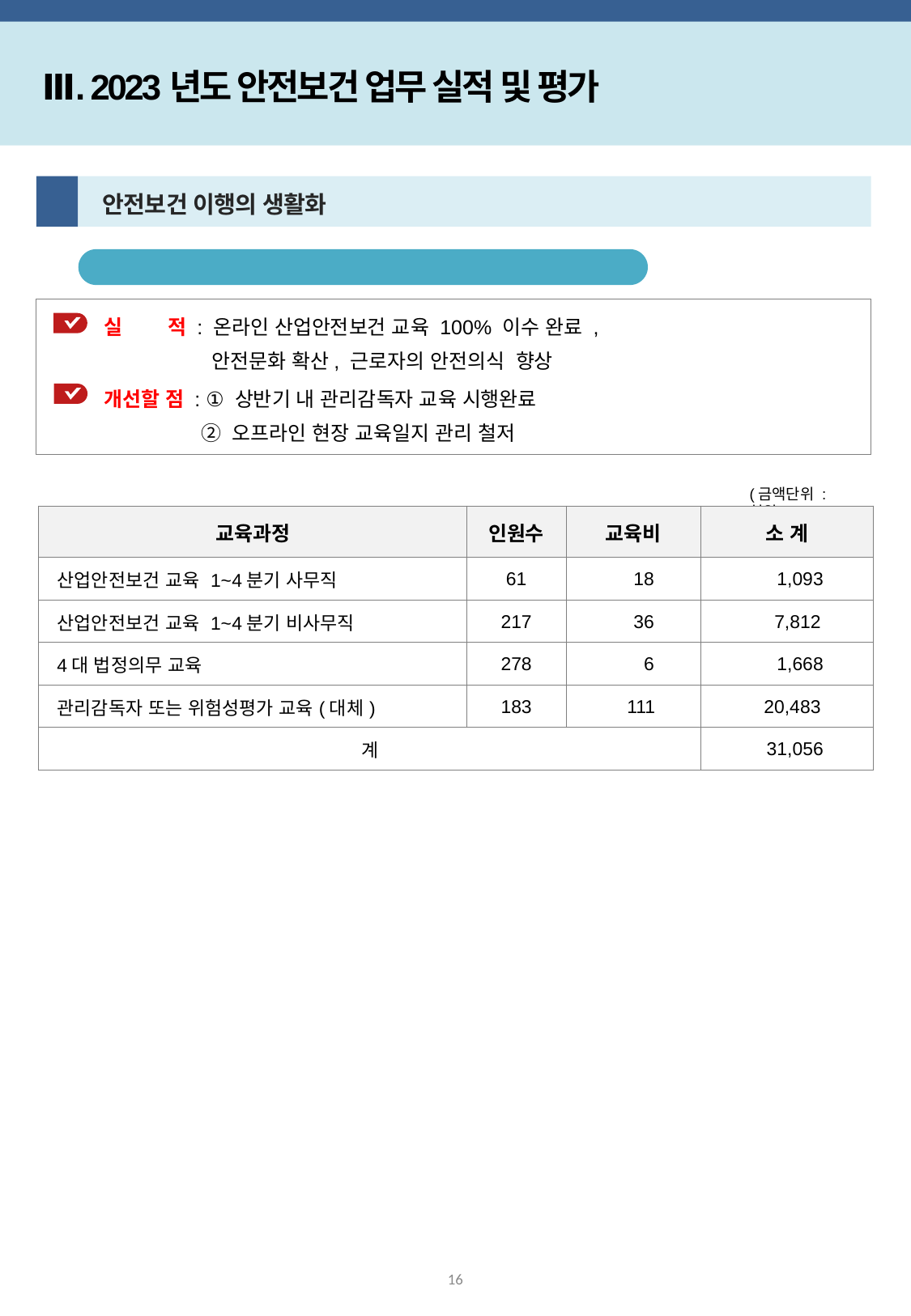

Ⅲ. 2023년도 안전보건 업무 실적 및 평가
3
 안전보건 이행의 생활화
안전보건교육 실시
         실        적 : 온라인 산업안전보건 교육 100% 이수 완료 ,
                            안전문화 확산, 근로자의 안전의식  향상
         개선할 점 : ① 상반기 내 관리감독자 교육 시행완료
                           ② 오프라인 현장 교육일지 관리 철저

(금액단위 : 천원)
| 교육과정 | 인원수 | 교육비 | 소 계 |
| --- | --- | --- | --- |
| 산업안전보건 교육 1~4분기 사무직 | 61 | 18 | 1,093 |
| 산업안전보건 교육 1~4분기 비사무직 | 217 | 36 | 7,812 |
| 4대 법정의무 교육 | 278 | 6 | 1,668 |
| 관리감독자 또는 위험성평가 교육(대체) | 183 | 111 | 20,483 |
| 계 |  |  | 31,056 |

16